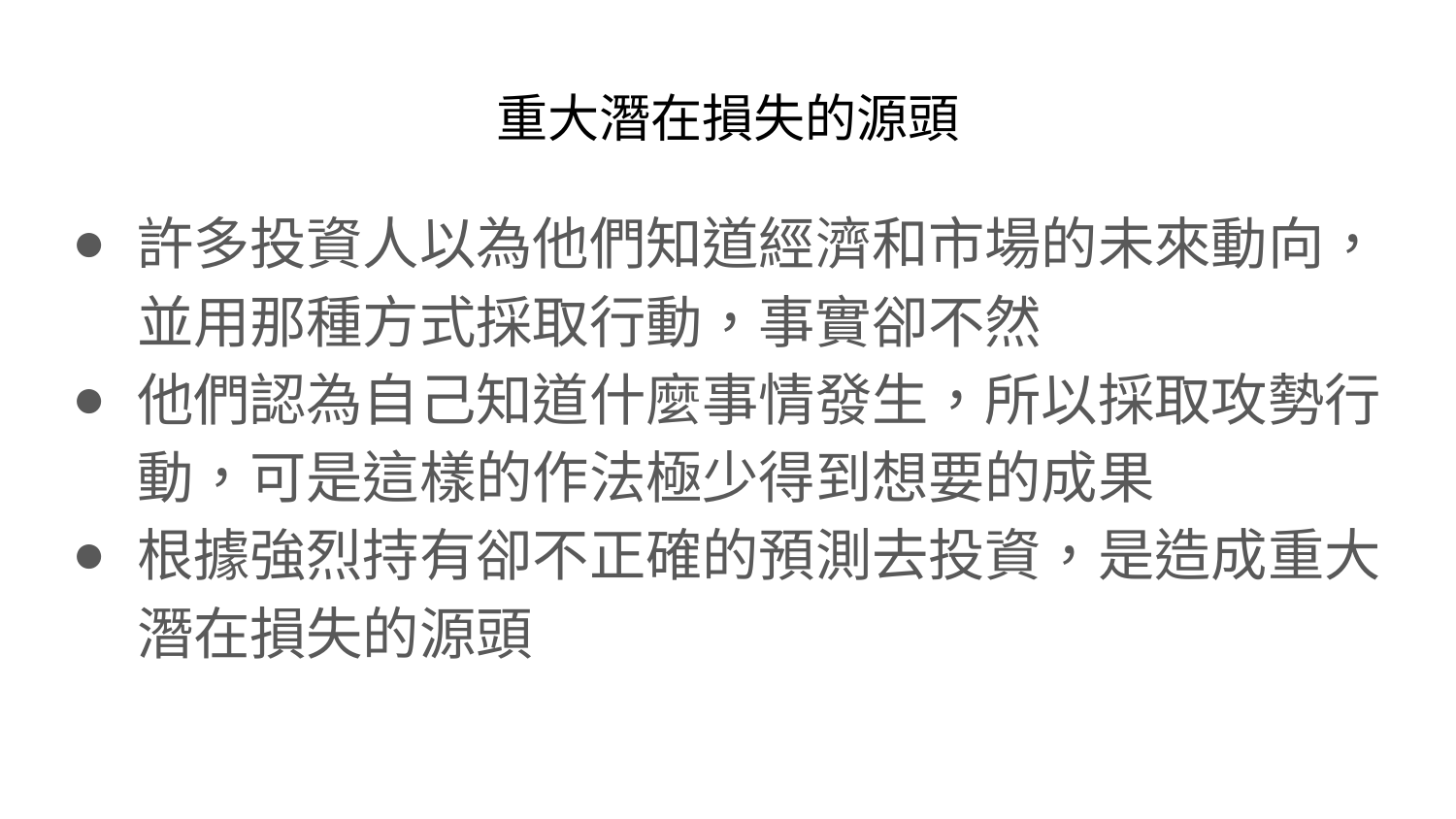

# 重大潛在損失的源頭
許多投資人以為他們知道經濟和市場的未來動向，並用那種方式採取行動，事實卻不然
他們認為自己知道什麼事情發生，所以採取攻勢行動，可是這樣的作法極少得到想要的成果
根據強烈持有卻不正確的預測去投資，是造成重大潛在損失的源頭